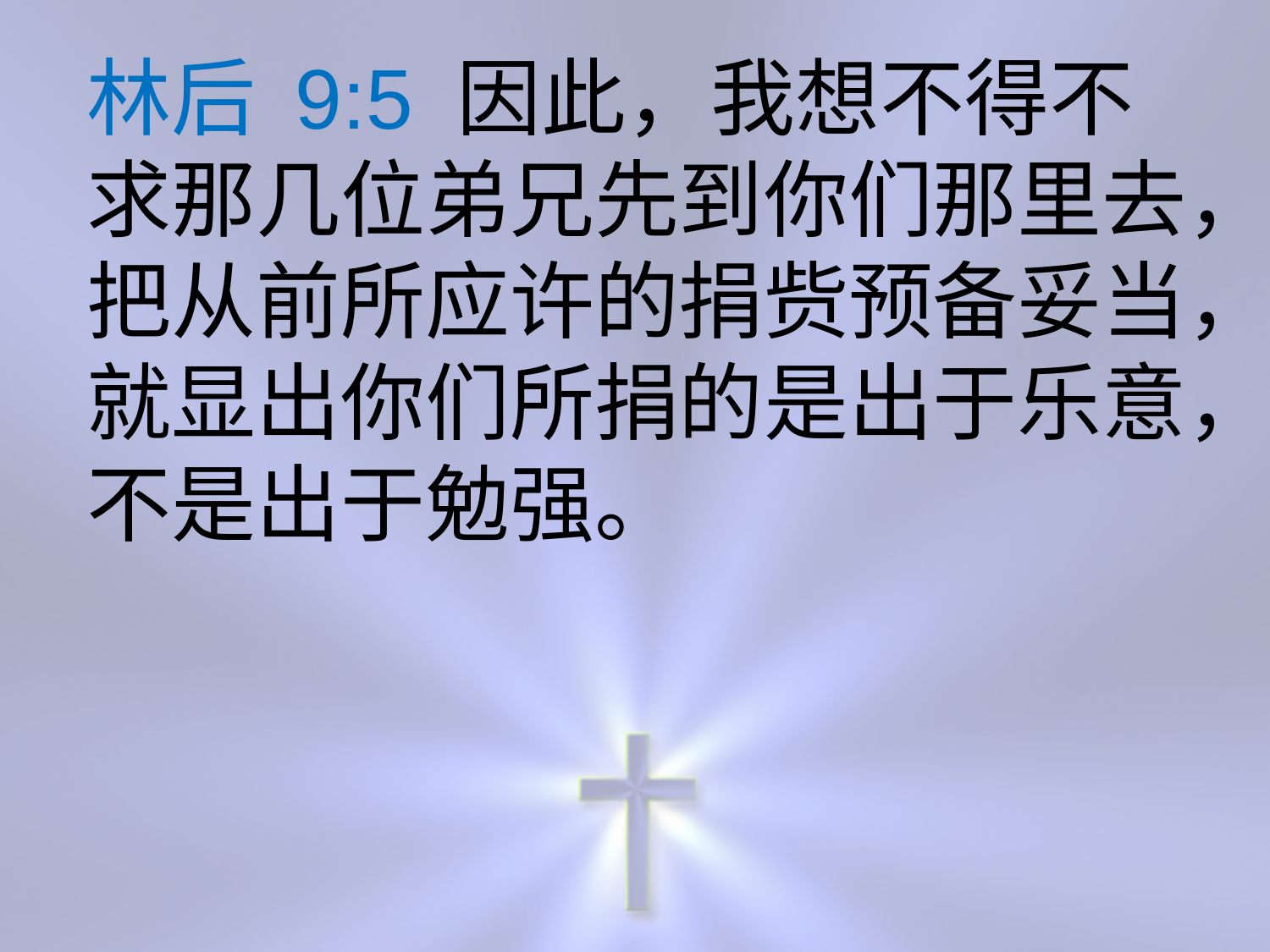

林后 9:5 因此，我想不得不求那几位弟兄先到你们那里去，把从前所应许的捐赀预备妥当，就显出你们所捐的是出于乐意，不是出于勉强。